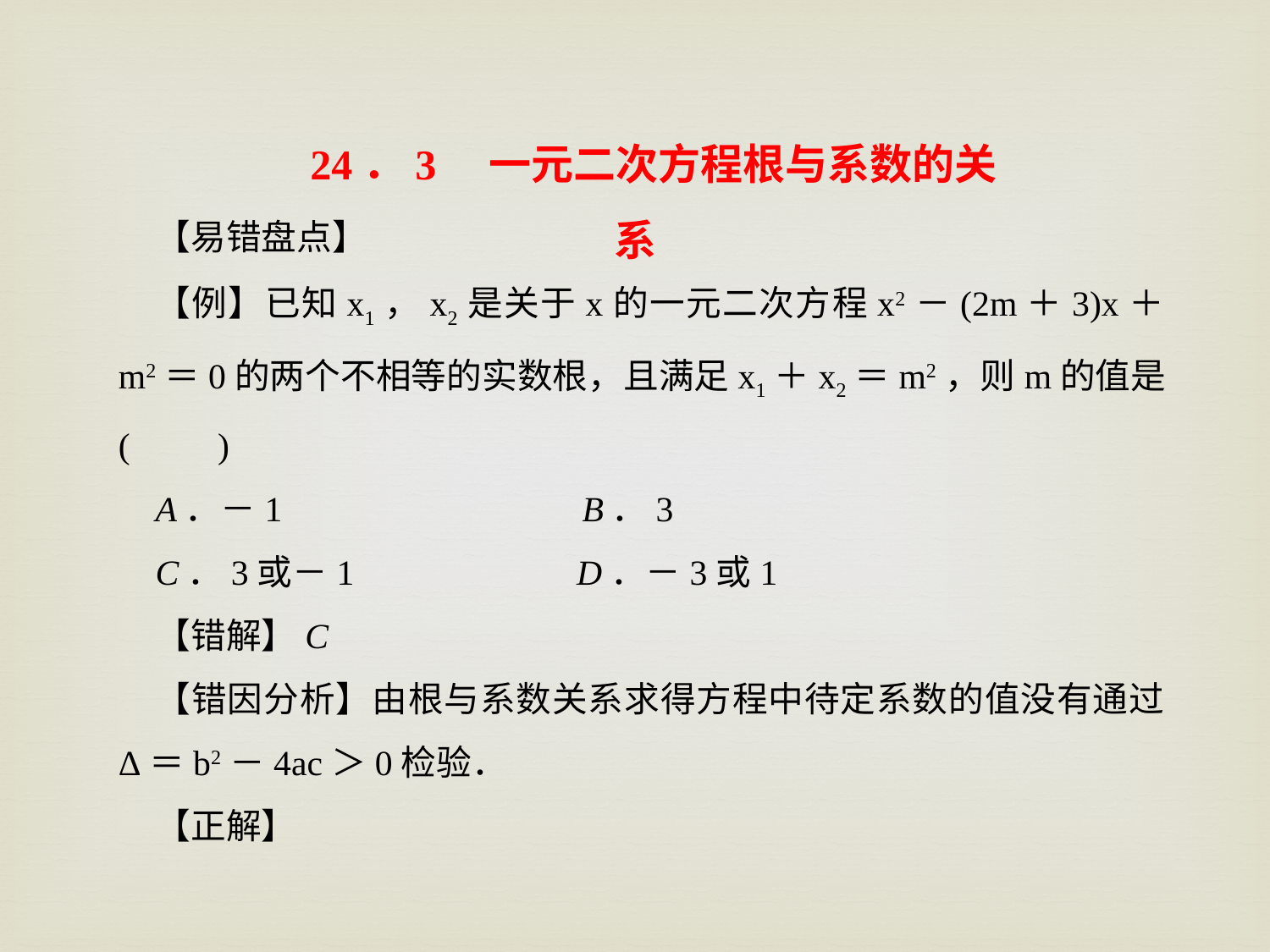

24．3　一元二次方程根与系数的关系
【易错盘点】
【例】已知x1，x2是关于x的一元二次方程x2－(2m＋3)x＋m2＝0的两个不相等的实数根，且满足x1＋x2＝m2，则m的值是(　　)
A．－1　　　　　　　　B．3
C．3或－1                         D．－3或1
【错解】C
【错因分析】由根与系数关系求得方程中待定系数的值没有通过Δ＝b2－4ac＞0检验．
【正解】